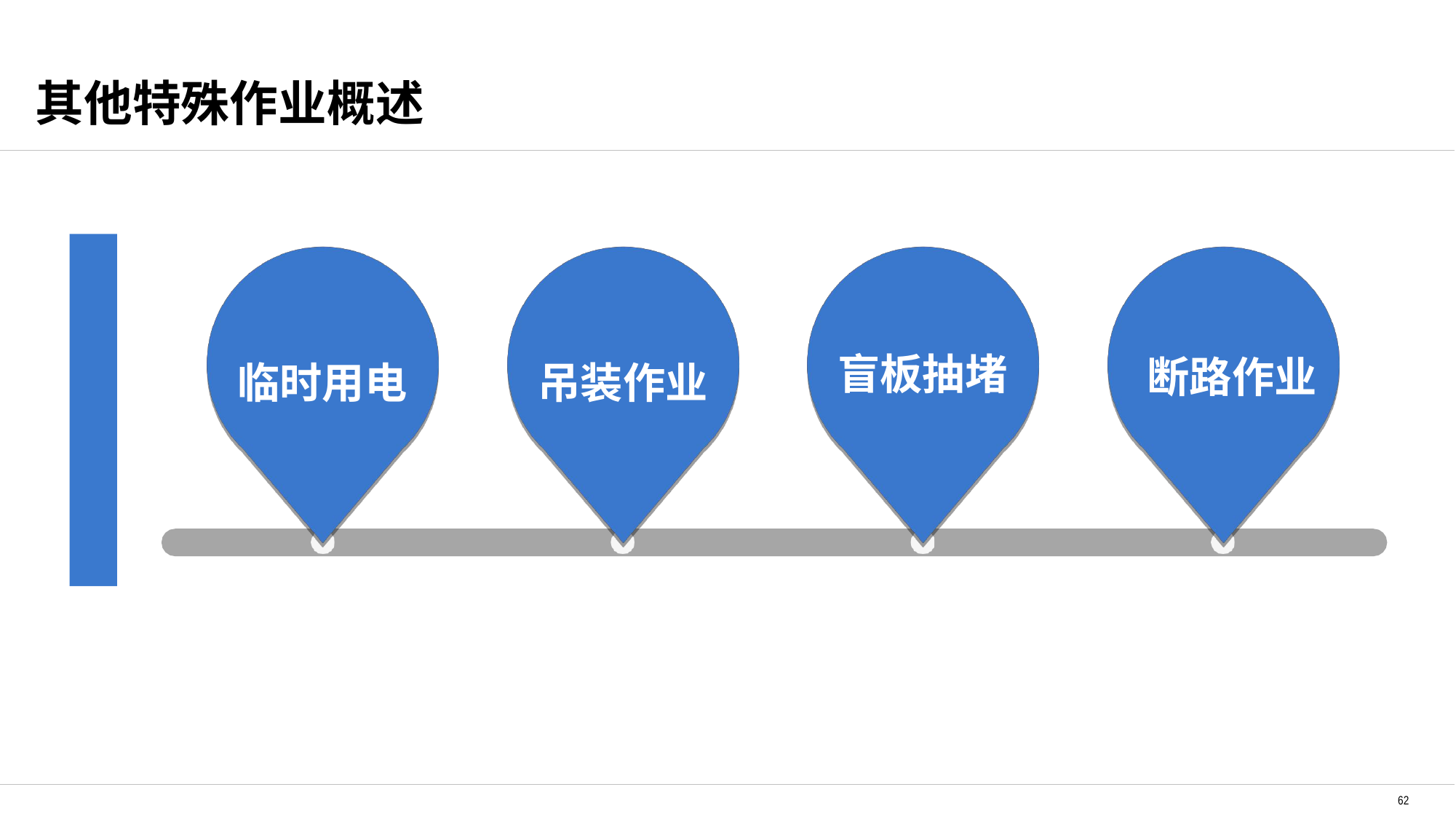

# 其他特殊作业概述

盲板抽堵
断路作业
临时用电
吊装作业

62